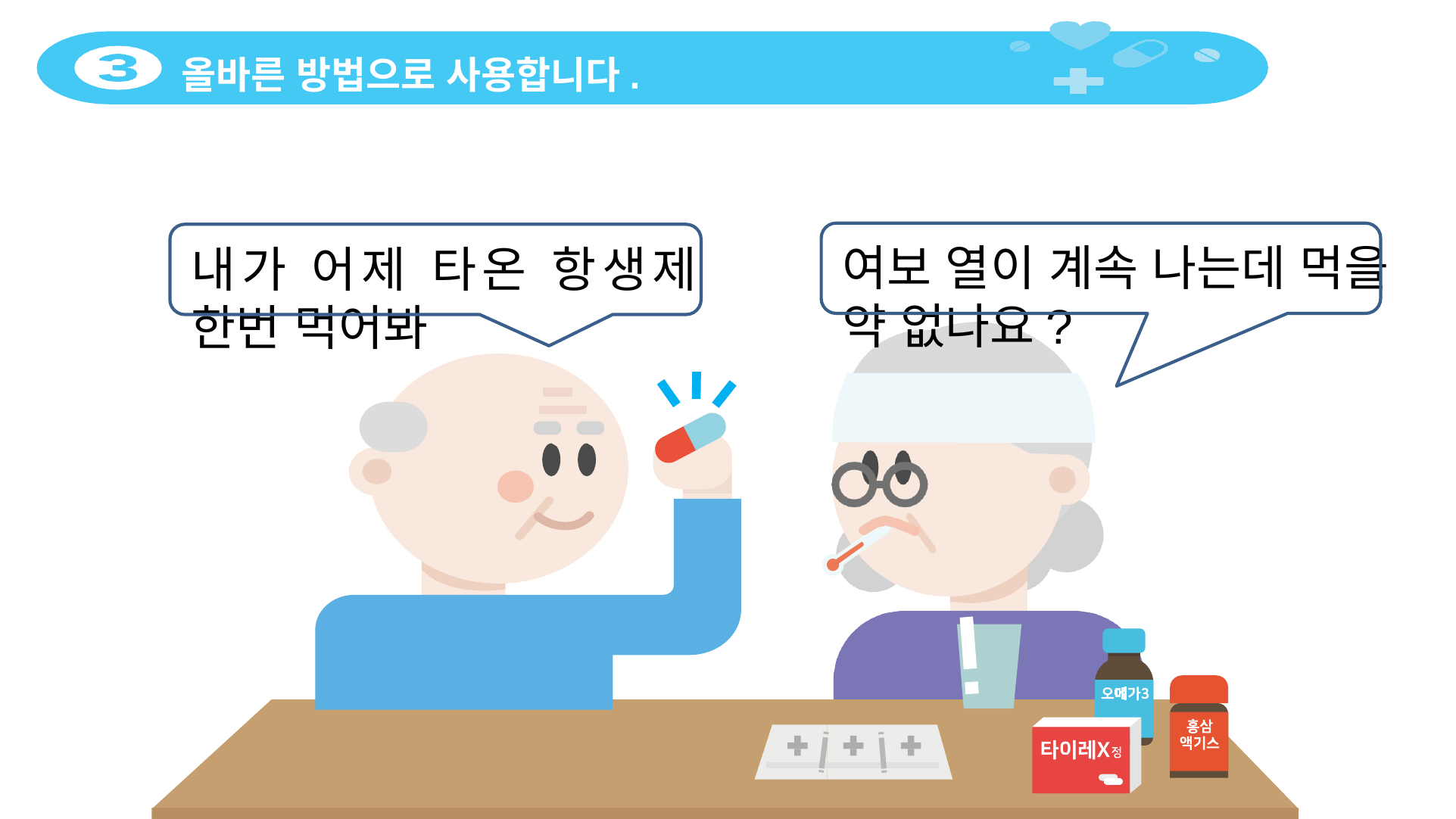

# 올바른 방법으로 사용합니다.

여보 열이 계속 나는데 먹을 약 없나요?
내가 어제 타온 항생제 한번 먹어봐